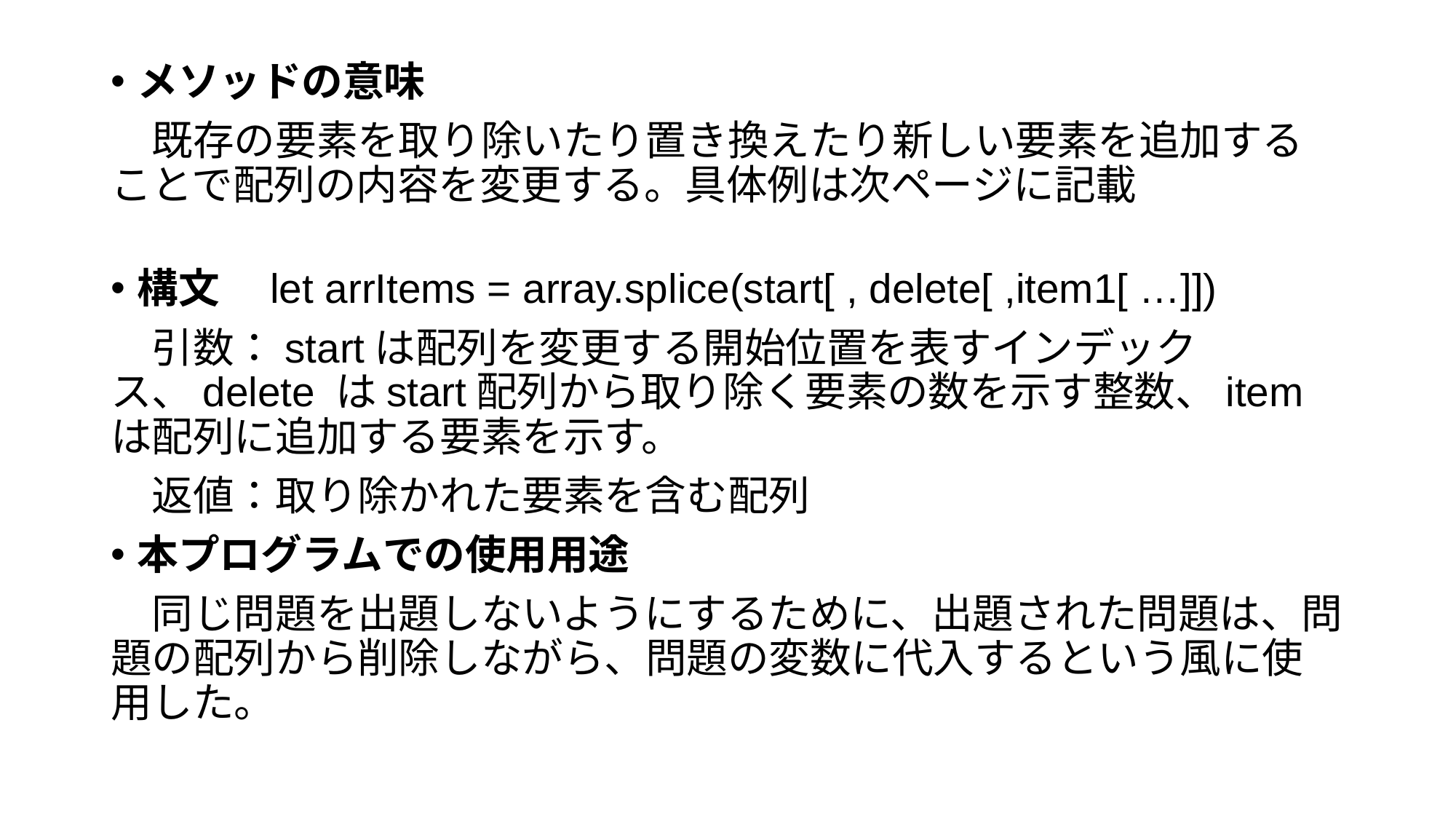

メソッドの意味
　既存の要素を取り除いたり置き換えたり新しい要素を追加することで配列の内容を変更する。具体例は次ページに記載
構文　let arrItems = array.splice(start[ , delete[ ,item1[ …]])
　引数：startは配列を変更する開始位置を表すインデックス、delete はstart配列から取り除く要素の数を示す整数、itemは配列に追加する要素を示す。
　返値：取り除かれた要素を含む配列
本プログラムでの使用用途
　同じ問題を出題しないようにするために、出題された問題は、問題の配列から削除しながら、問題の変数に代入するという風に使用した。